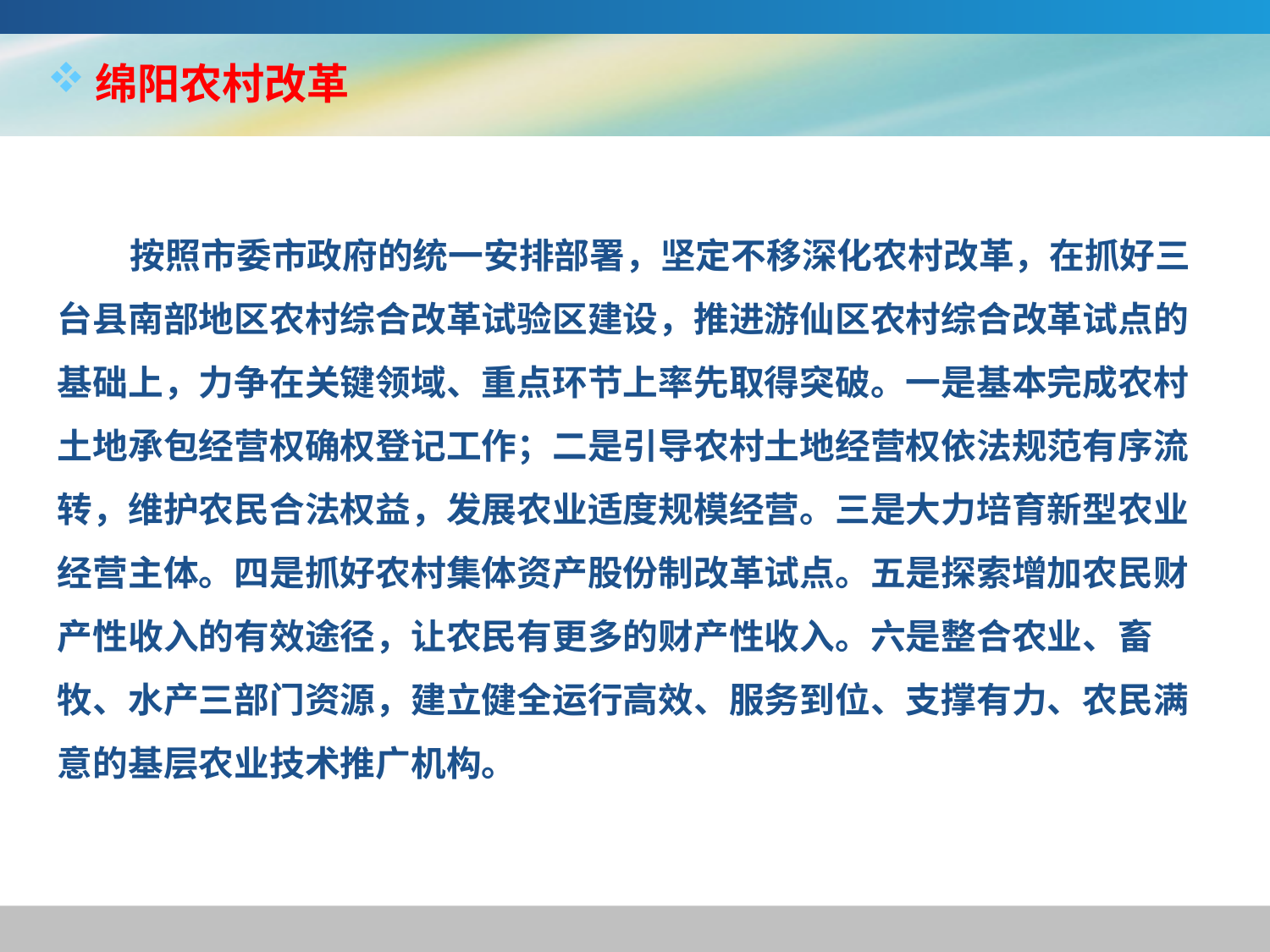

# 绵阳农村改革
        按照市委市政府的统一安排部署，坚定不移深化农村改革，在抓好三台县南部地区农村综合改革试验区建设，推进游仙区农村综合改革试点的基础上，力争在关键领域、重点环节上率先取得突破。一是基本完成农村土地承包经营权确权登记工作；二是引导农村土地经营权依法规范有序流转，维护农民合法权益，发展农业适度规模经营。三是大力培育新型农业经营主体。四是抓好农村集体资产股份制改革试点。五是探索增加农民财产性收入的有效途径，让农民有更多的财产性收入。六是整合农业、畜牧、水产三部门资源，建立健全运行高效、服务到位、支撑有力、农民满意的基层农业技术推广机构。